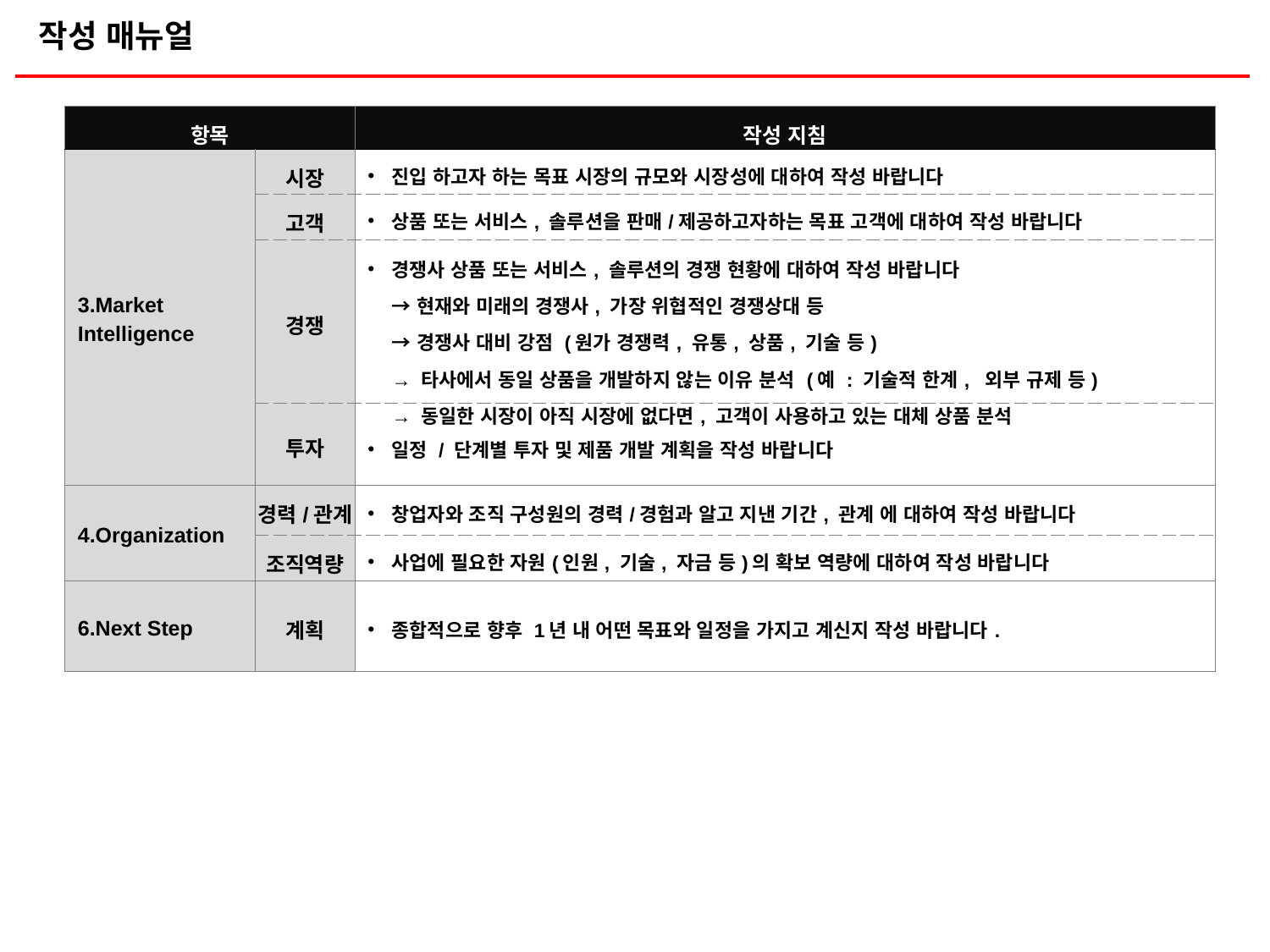

작성 매뉴얼
| 항목 |  | 작성 지침 |
| --- | --- | --- |
| 3.Market Intelligence | 시장 | 진입 하고자 하는 목표 시장의 규모와 시장성에 대하여 작성 바랍니다 |
|  | 고객 | 상품 또는 서비스, 솔루션을 판매/제공하고자하는 목표 고객에 대하여 작성 바랍니다 |
|  | 경쟁 | 경쟁사 상품 또는 서비스, 솔루션의 경쟁 현황에 대하여 작성 바랍니다 → 현재와 미래의 경쟁사, 가장 위협적인 경쟁상대 등 → 경쟁사 대비 강점 (원가 경쟁력, 유통, 상품, 기술 등) → 타사에서 동일 상품을 개발하지 않는 이유 분석 (예 : 기술적 한계, 외부 규제 등) → 동일한 시장이 아직 시장에 없다면, 고객이 사용하고 있는 대체 상품 분석 |
|  | 투자 | 일정 / 단계별 투자 및 제품 개발 계획을 작성 바랍니다 |
| 4.Organization | 경력/관계 | 창업자와 조직 구성원의 경력/경험과 알고 지낸 기간, 관계 에 대하여 작성 바랍니다 |
|  | 조직역량 | 사업에 필요한 자원(인원, 기술, 자금 등)의 확보 역량에 대하여 작성 바랍니다 |
| 6.Next Step | 계획 | 종합적으로 향후 1년 내 어떤 목표와 일정을 가지고 계신지 작성 바랍니다. |